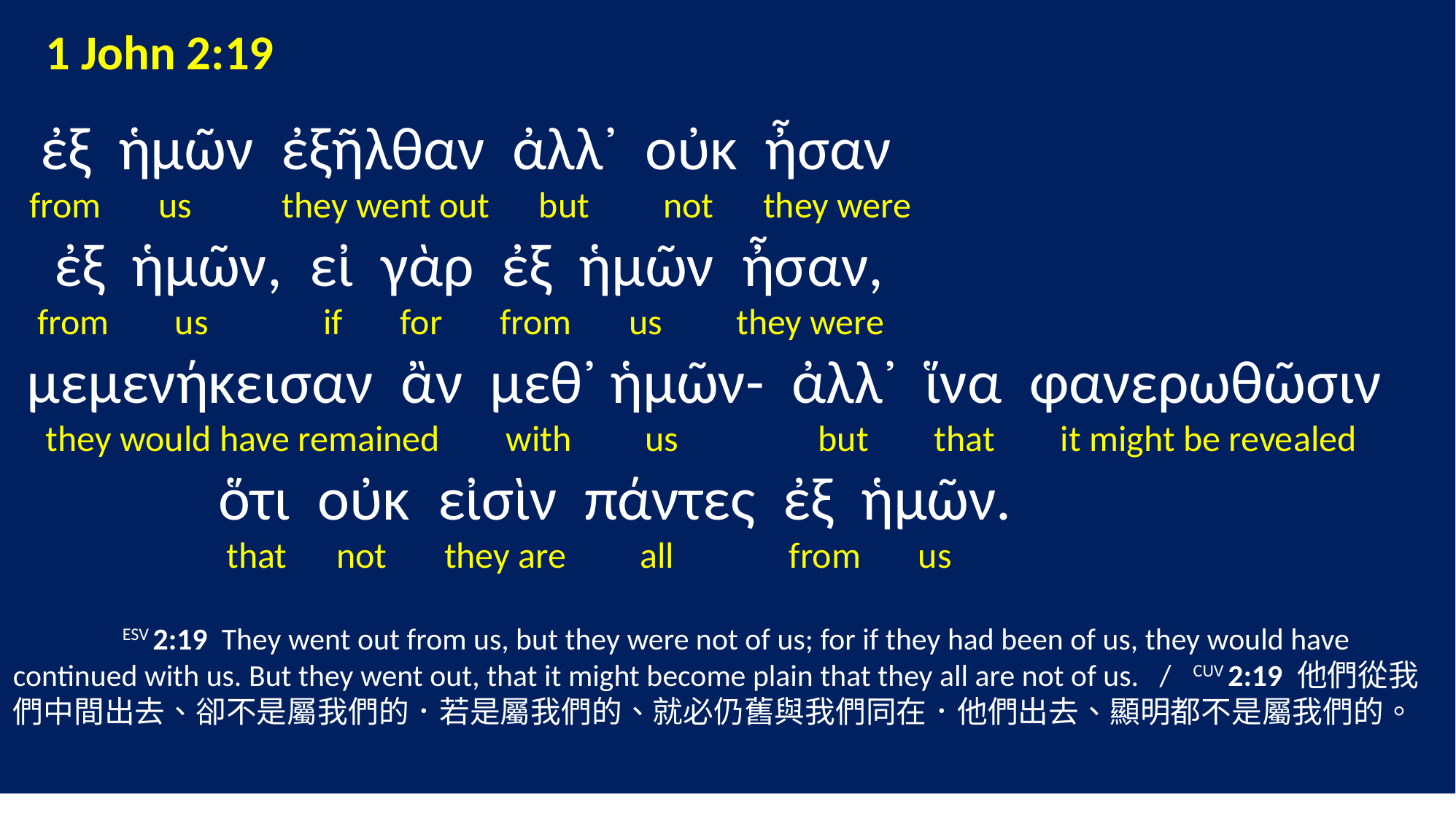

1 John 2:19

  ἐξ  ἡμῶν  ἐξῆλθαν  ἀλλ᾽  οὐκ  ἦσαν
  from       us           they went out      but         not      they were
   ἐξ  ἡμῶν,  εἰ  γὰρ  ἐξ  ἡμῶν  ἦσαν,
   from        us              if       for       from       us         they were
 μεμενήκεισαν  ἂν  μεθ᾽ ἡμῶν-  ἀλλ᾽  ἵνα  φανερωθῶσιν
    they would have remained        with         us                 but        that        it might be revealed
               ὅτι  οὐκ  εἰσὶν  πάντες  ἐξ  ἡμῶν.
                          that      not       they are         all              from       us

	ESV 2:19  They went out from us, but they were not of us; for if they had been of us, they would have continued with us. But they went out, that it might become plain that they all are not of us.   /   CUV 2:19 他們從我們中間出去、卻不是屬我們的．若是屬我們的、就必仍舊與我們同在．他們出去、顯明都不是屬我們的。